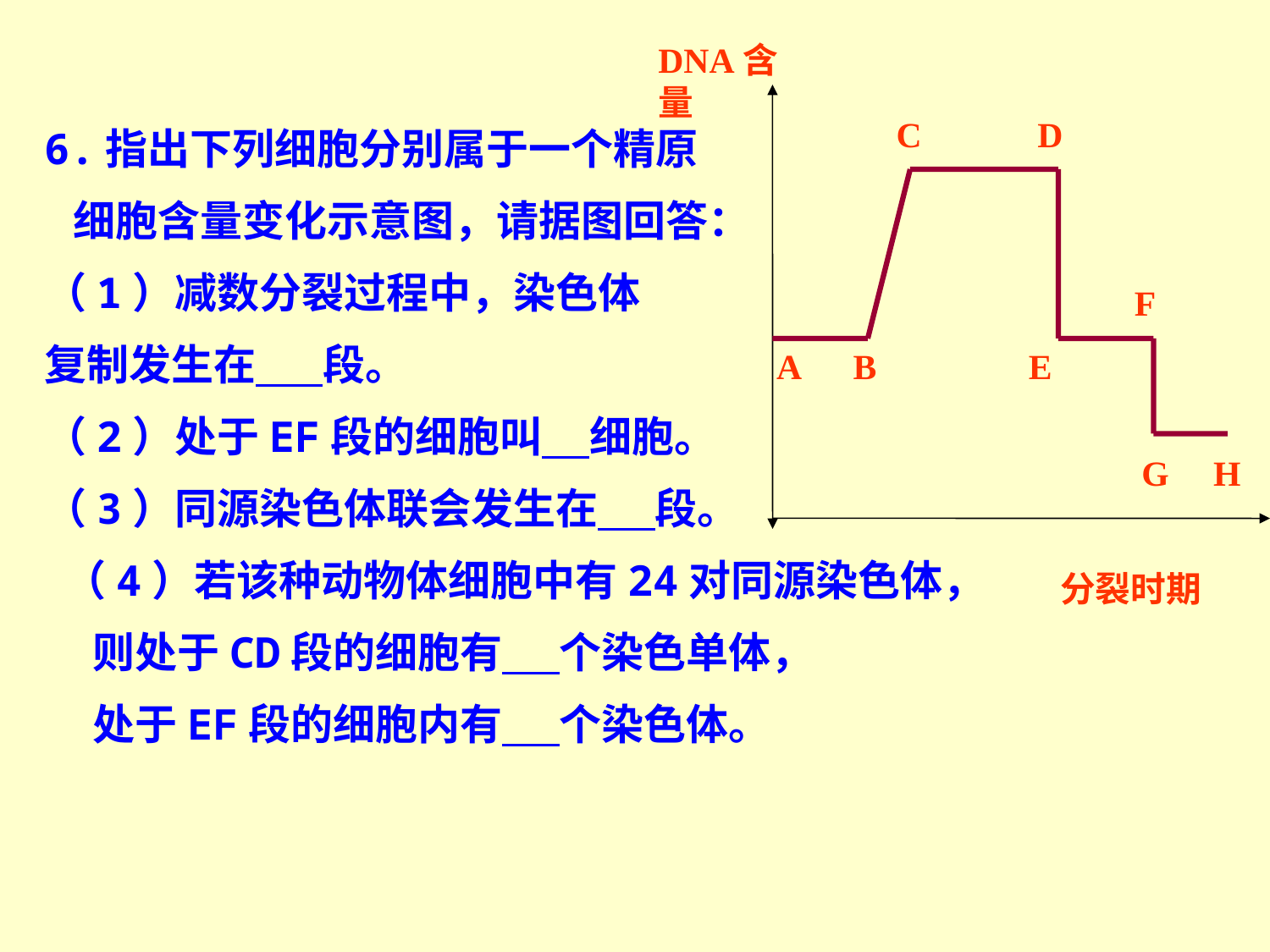

DNA含量

   C             D
6.指出下列细胞分别属于一个精原
  细胞含量变化示意图，请据图回答：
（1）减数分裂过程中，染色体
复制发生在       段。
（2）处于EF段的细胞叫     细胞。
（3）同源染色体联会发生在      段。
 （4）若该种动物体细胞中有24对同源染色体，
    则处于CD段的细胞有      个染色单体，
    处于EF段的细胞内有      个染色体。

F
     A      B

E

  G     H

分裂时期